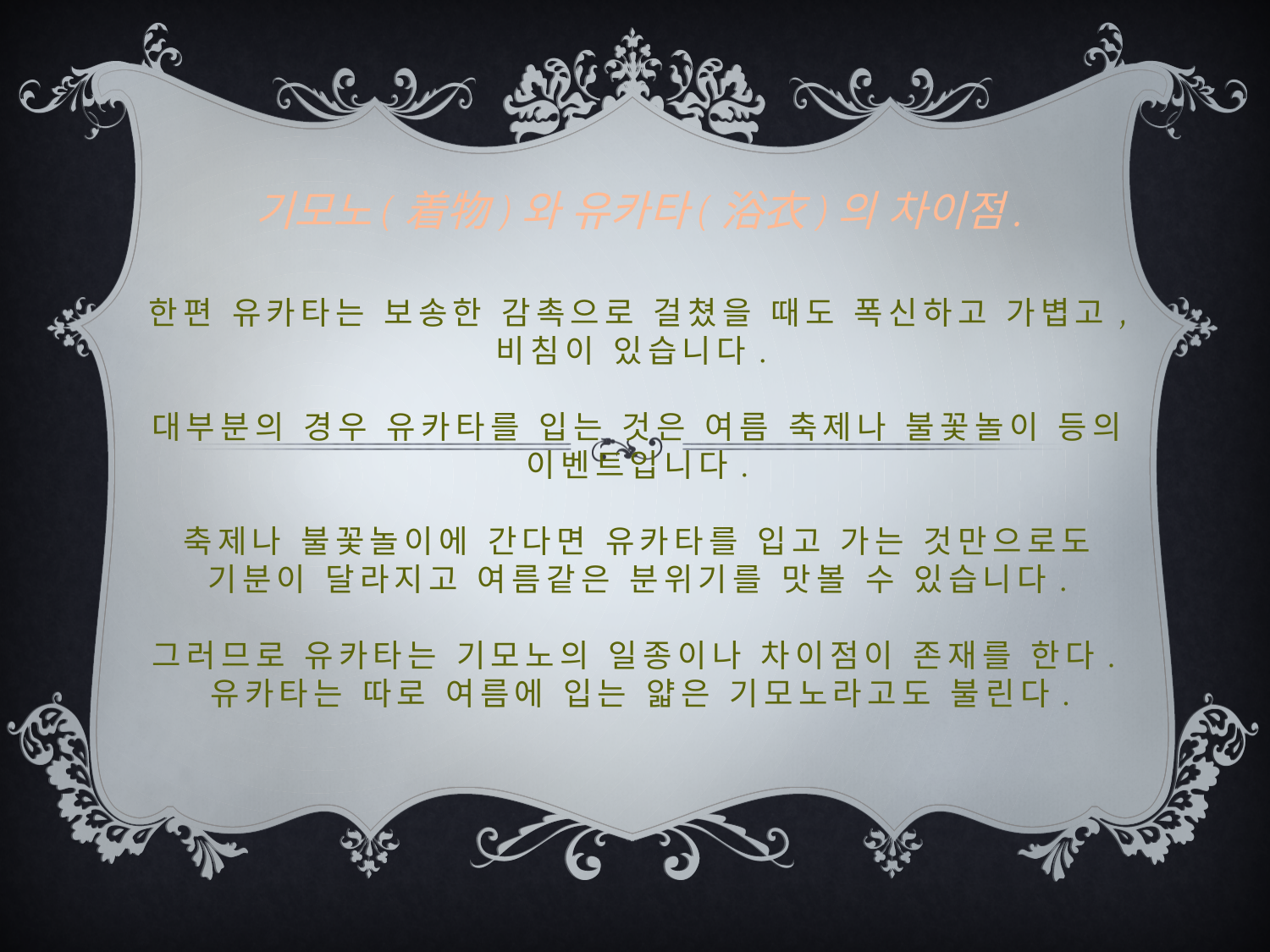

기모노(着物)와 유카타(浴衣)의 차이점.

# 한편 유카타는 보송한 감촉으로 걸쳤을 때도 폭신하고 가볍고, 비침이 있습니다. 대부분의 경우 유카타를 입는 것은 여름 축제나 불꽃놀이 등의 이벤트입니다. 축제나 불꽃놀이에 간다면 유카타를 입고 가는 것만으로도 기분이 달라지고 여름같은 분위기를 맛볼 수 있습니다. 그러므로 유카타는 기모노의 일종이나 차이점이 존재를 한다.유카타는 따로 여름에 입는 얇은 기모노라고도 불린다.